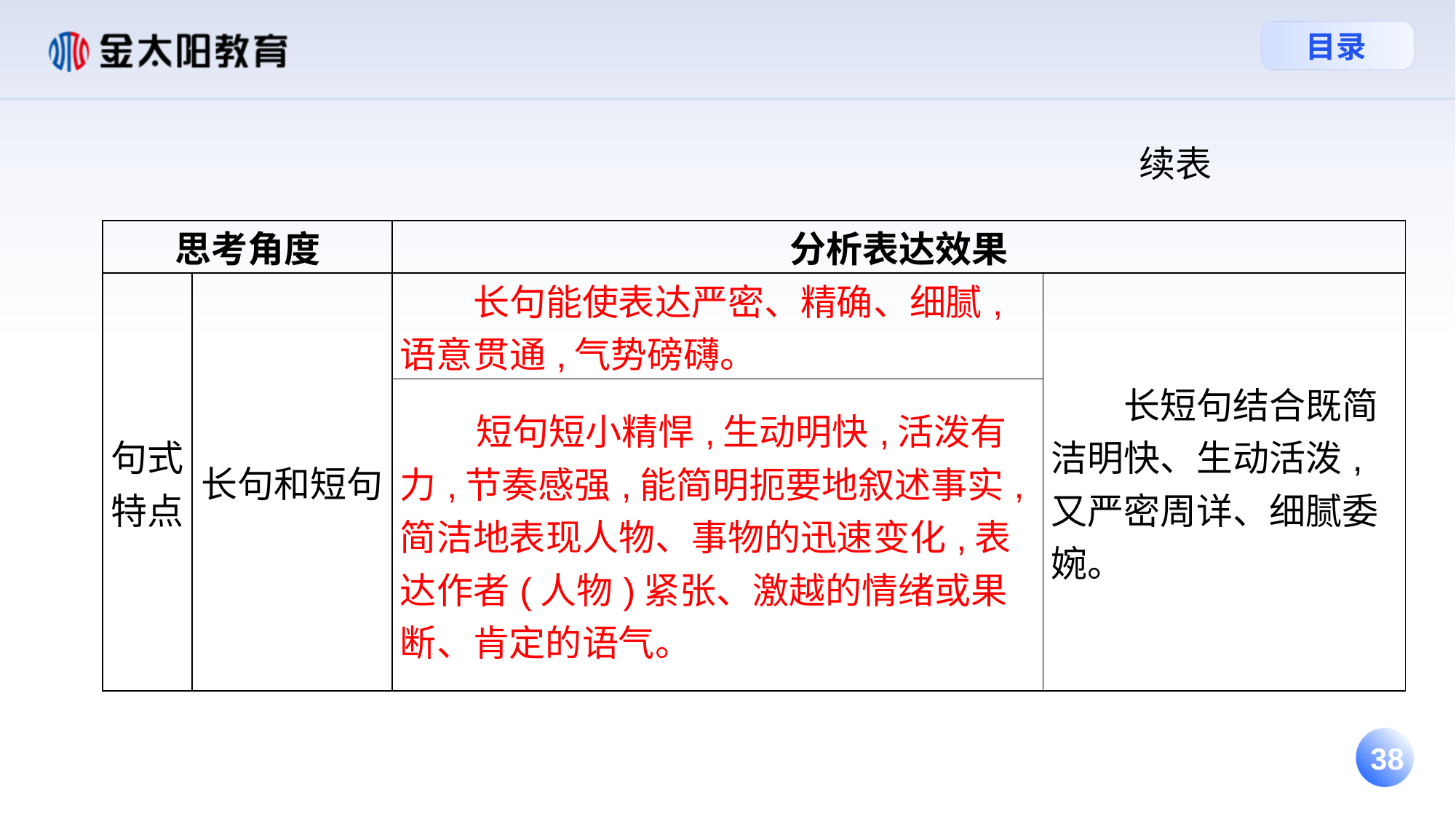

续表

| 思考角度 |  | 分析表达效果 |  |
| --- | --- | --- | --- |
| 句式特点 | 长句和短句 | 长句能使表达严密、精确、细腻,语意贯通,气势磅礴。 | 长短句结合既简洁明快、生动活泼,又严密周详、细腻委婉。 |
|  |  | 短句短小精悍,生动明快,活泼有力,节奏感强,能简明扼要地叙述事实,简洁地表现人物、事物的迅速变化,表达作者(人物)紧张、激越的情绪或果断、肯定的语气。 |  |